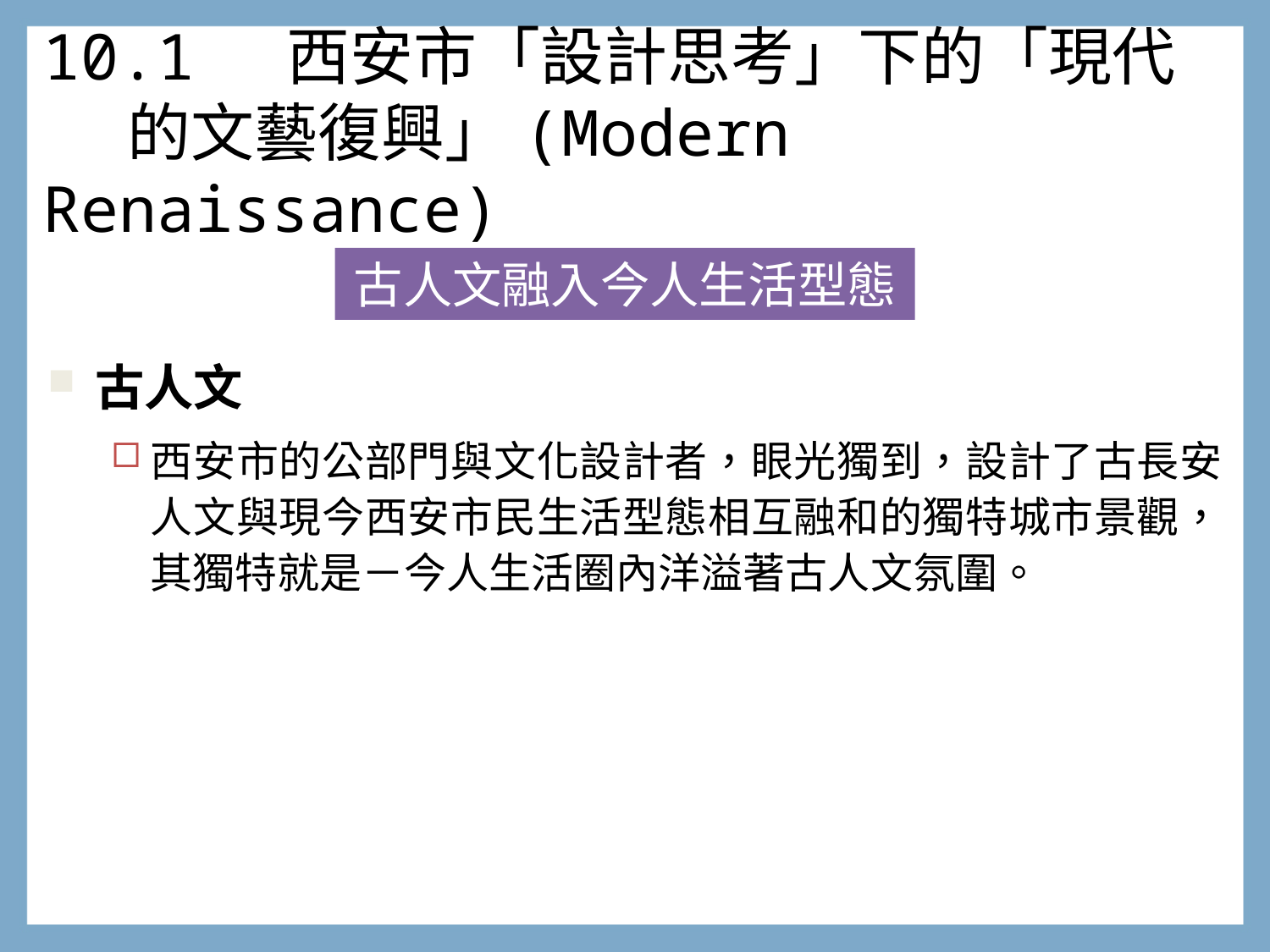

10.1  西安市「設計思考」下的「現代
      的文藝復興」(Modern Renaissance)
古人文融入今人生活型態
古人文
西安市的公部門與文化設計者，眼光獨到，設計了古長安人文與現今西安市民生活型態相互融和的獨特城市景觀，其獨特就是－今人生活圈內洋溢著古人文氛圍。